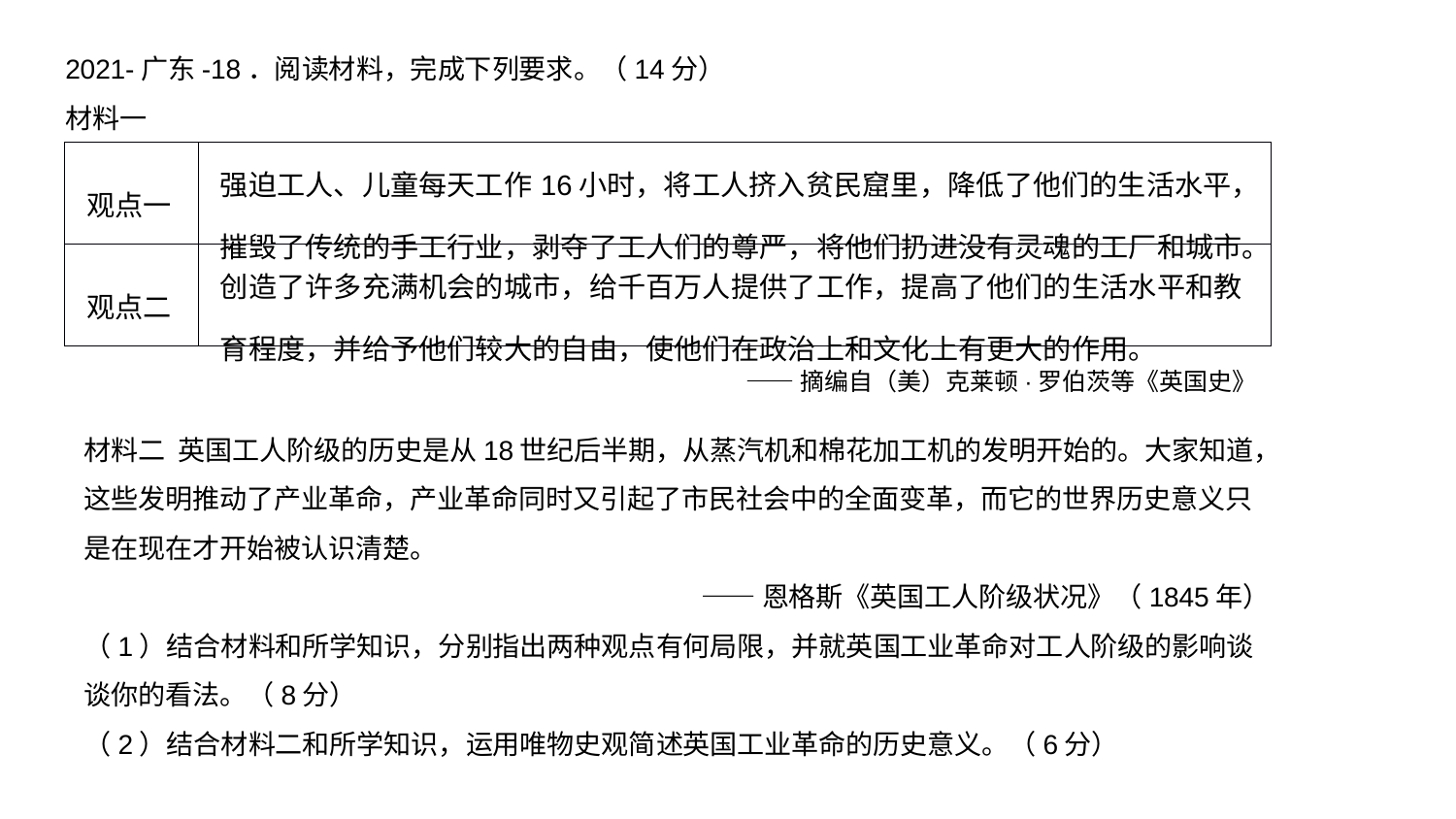

2021-广东-18．阅读材料，完成下列要求。（14分）
材料一
| 观点一 | 强迫工人、儿童每天工作16小时，将工人挤入贫民窟里，降低了他们的生活水平，摧毁了传统的手工行业，剥夺了工人们的尊严，将他们扔进没有灵魂的工厂和城市。 |
| --- | --- |
| 观点二 | 创造了许多充满机会的城市，给千百万人提供了工作，提高了他们的生活水平和教育程度，并给予他们较大的自由，使他们在政治上和文化上有更大的作用。 |
——摘编自（美）克莱顿·罗伯茨等《英国史》
材料二  英国工人阶级的历史是从18世纪后半期，从蒸汽机和棉花加工机的发明开始的。大家知道，这些发明推动了产业革命，产业革命同时又引起了市民社会中的全面变革，而它的世界历史意义只是在现在才开始被认识清楚。
——恩格斯《英国工人阶级状况》（1845年）
（1）结合材料和所学知识，分别指出两种观点有何局限，并就英国工业革命对工人阶级的影响谈谈你的看法。（8分）
（2）结合材料二和所学知识，运用唯物史观简述英国工业革命的历史意义。（6分）